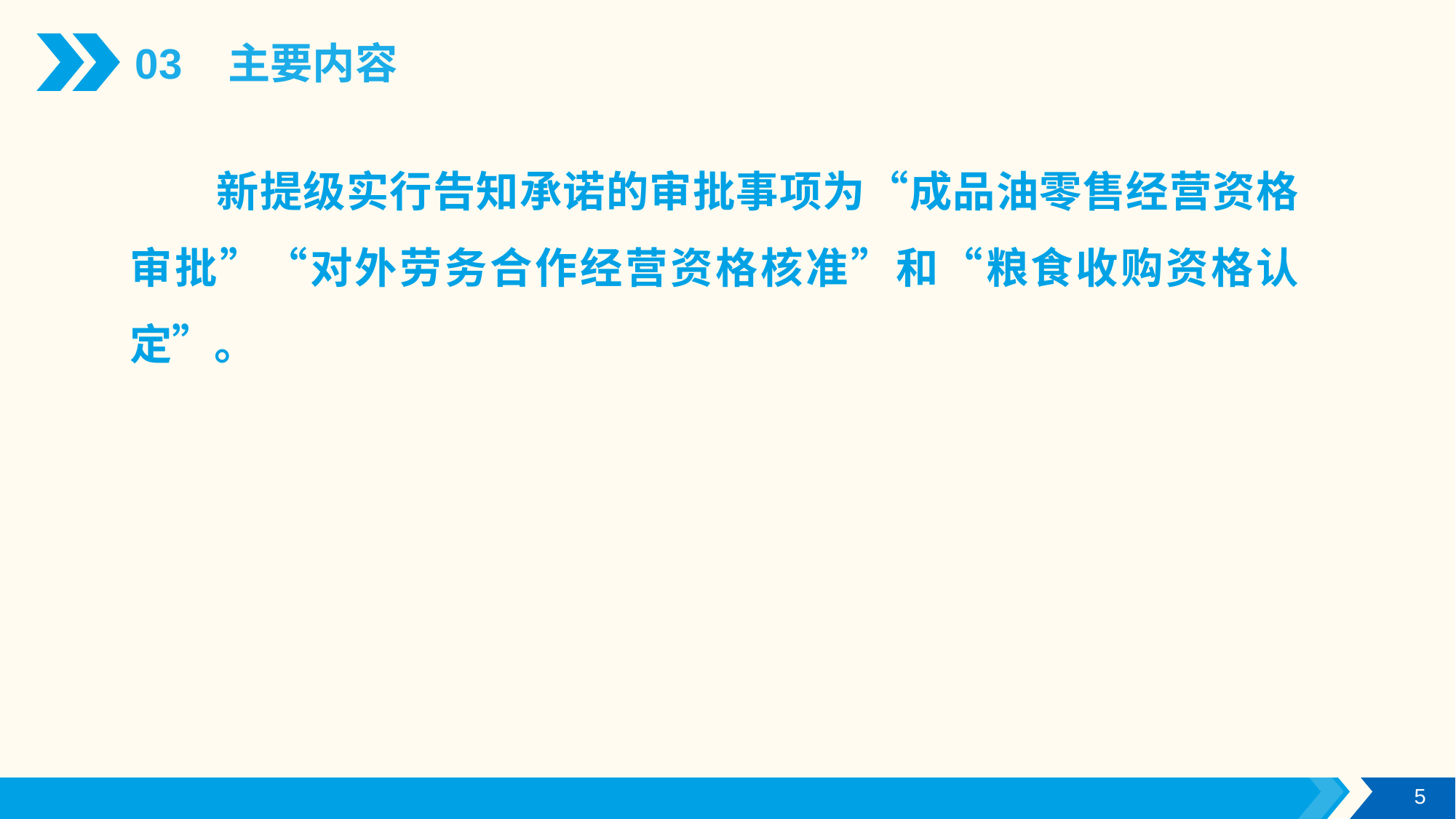

03   主要内容
　　新提级实行告知承诺的审批事项为“成品油零售经营资格审批”“对外劳务合作经营资格核准”和“粮食收购资格认定”。